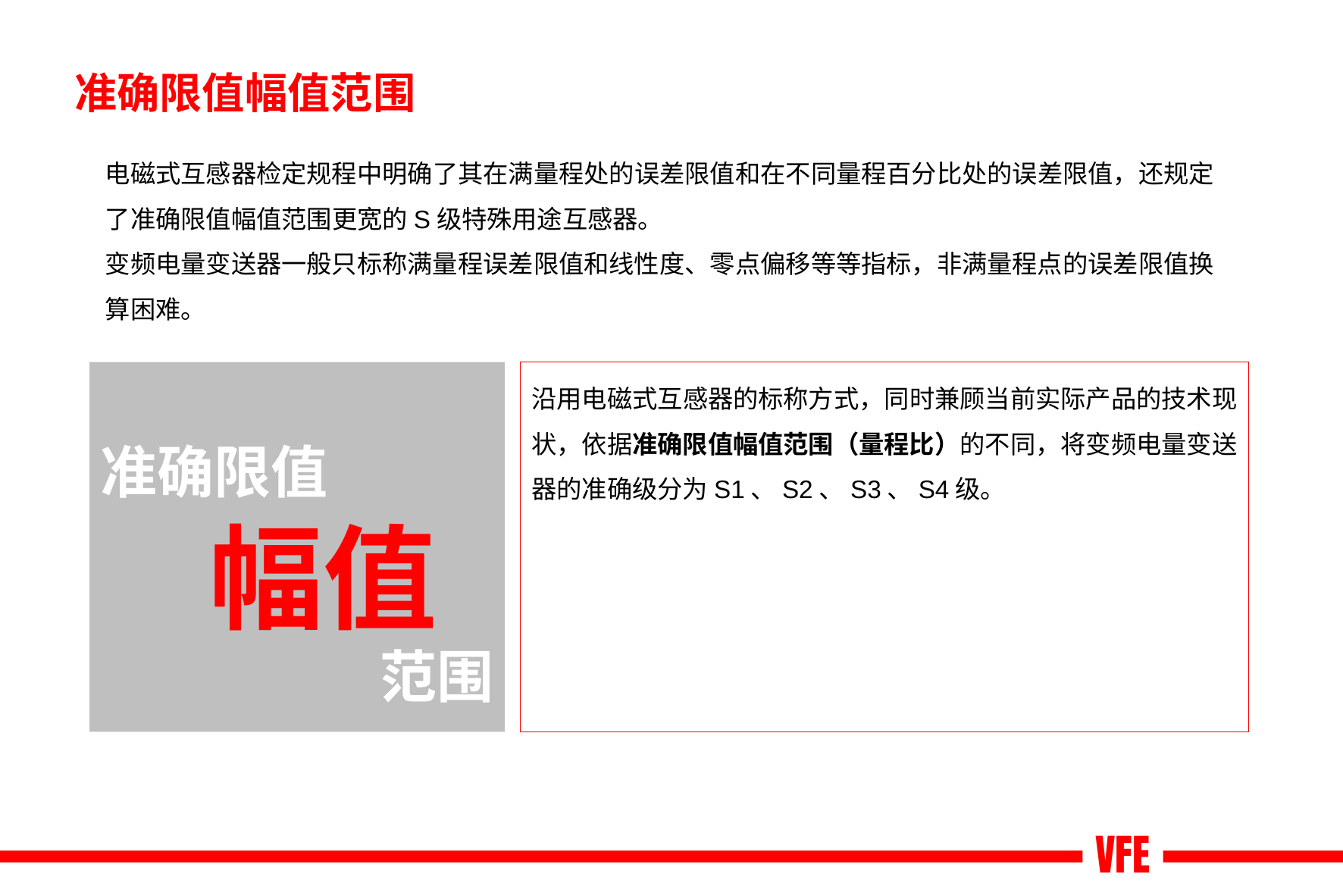

# 准确限值幅值范围
电磁式互感器检定规程中明确了其在满量程处的误差限值和在不同量程百分比处的误差限值，还规定了准确限值幅值范围更宽的S级特殊用途互感器。
变频电量变送器一般只标称满量程误差限值和线性度、零点偏移等等指标，非满量程点的误差限值换算困难。

准确限值

范围
沿用电磁式互感器的标称方式，同时兼顾当前实际产品的技术现状，依据准确限值幅值范围（量程比）的不同，将变频电量变送器的准确级分为S1、S2、S3、S4级。
幅值